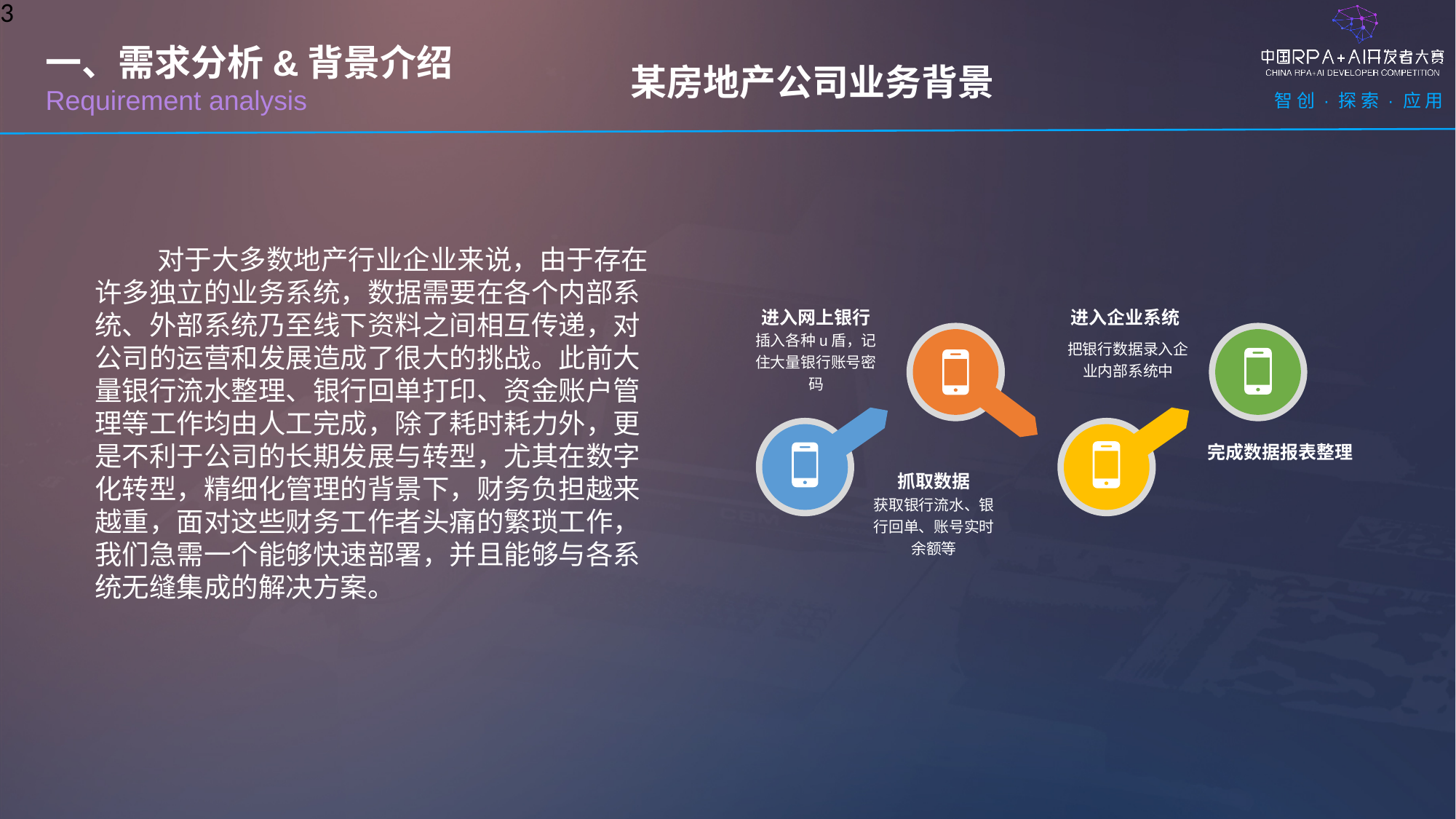

3
某房地产公司业务背景
一、需求分析&背景介绍
Requirement analysis
         对于大多数地产行业企业来说，由于存在许多独立的业务系统，数据需要在各个内部系统、外部系统乃至线下资料之间相互传递，对公司的运营和发展造成了很大的挑战。此前大量银行流水整理、银行回单打印、资金账户管理等工作均由人工完成，除了耗时耗力外，更是不利于公司的长期发展与转型，尤其在数字化转型，精细化管理的背景下，财务负担越来越重，面对这些财务工作者头痛的繁琐工作，我们急需一个能够快速部署，并且能够与各系统无缝集成的解决方案。

进入网上银行
插入各种u盾，记住大量银行账号密码
进入企业系统
把银行数据录入企业内部系统中

完成数据报表整理
抓取数据
获取银行流水、银行回单、账号实时余额等